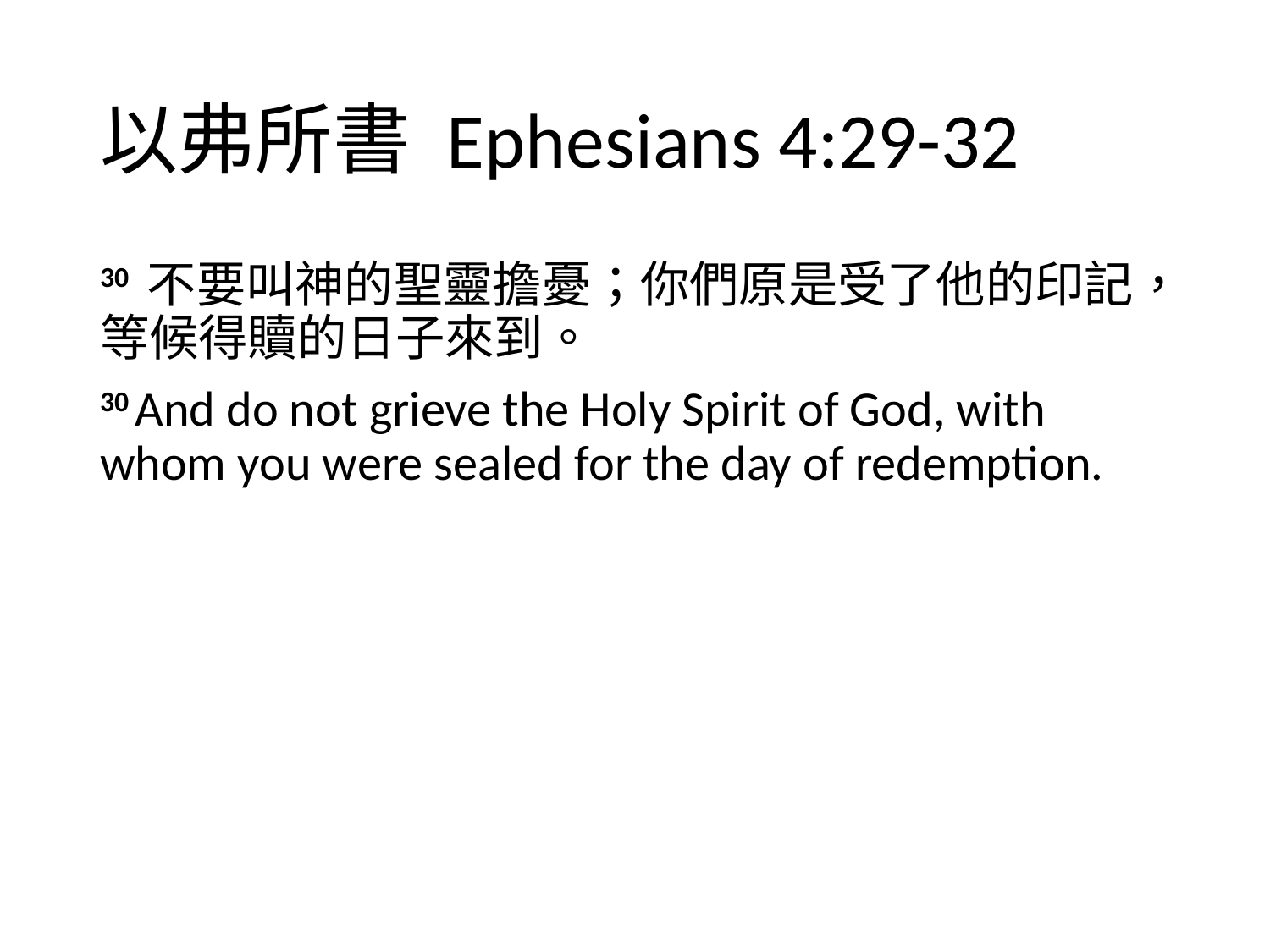

# 以弗所書 Ephesians 4:29-32
30 不要叫神的聖靈擔憂；你們原是受了他的印記，等候得贖的日子來到。
30 And do not grieve the Holy Spirit of God, with whom you were sealed for the day of redemption.